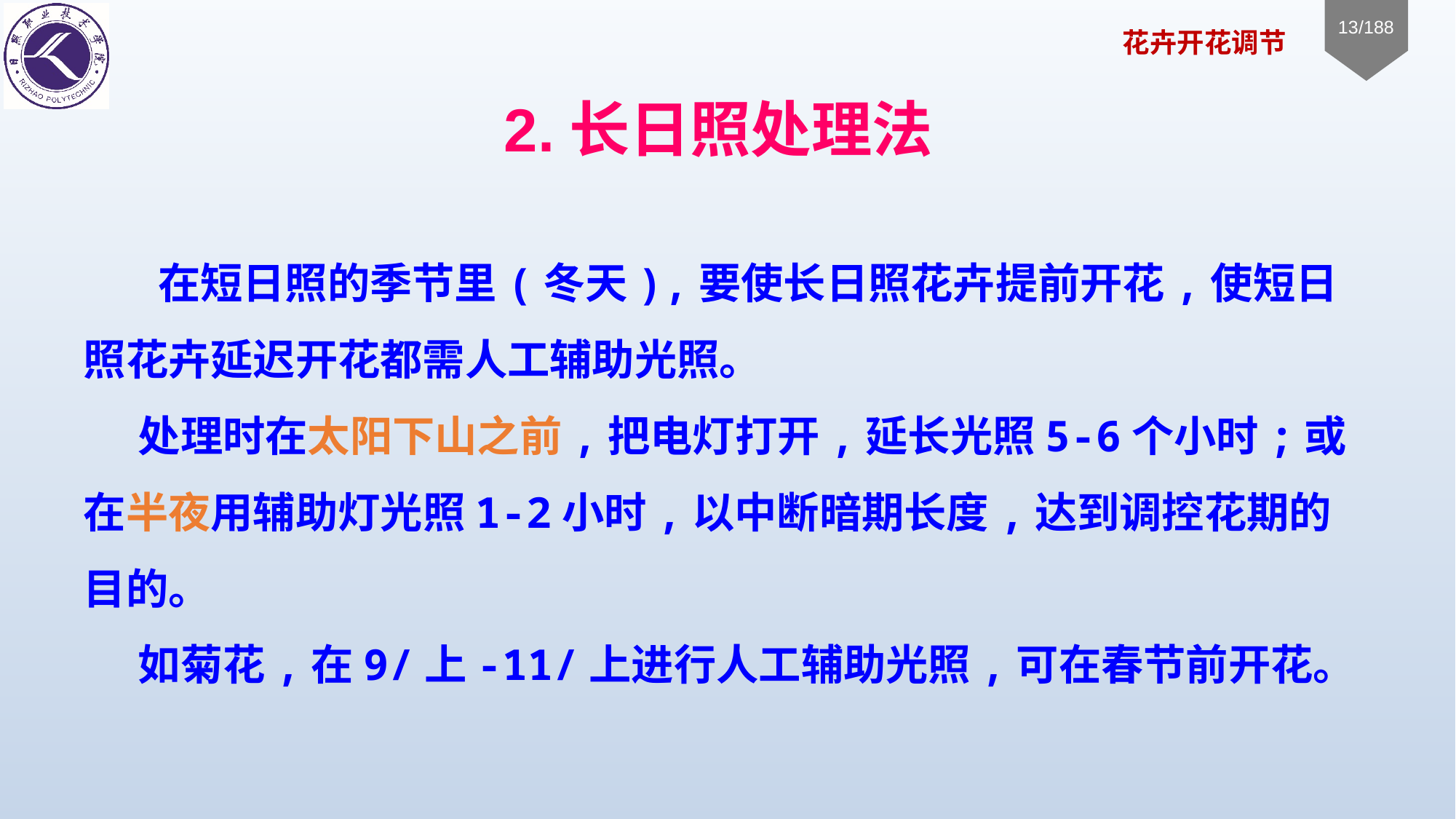

# 2.长日照处理法
 在短日照的季节里(冬天),要使长日照花卉提前开花,使短日照花卉延迟开花都需人工辅助光照。
处理时在太阳下山之前,把电灯打开,延长光照5-6个小时;或在半夜用辅助灯光照1-2小时,以中断暗期长度,达到调控花期的目的。
如菊花,在9/上-11/上进行人工辅助光照,可在春节前开花。